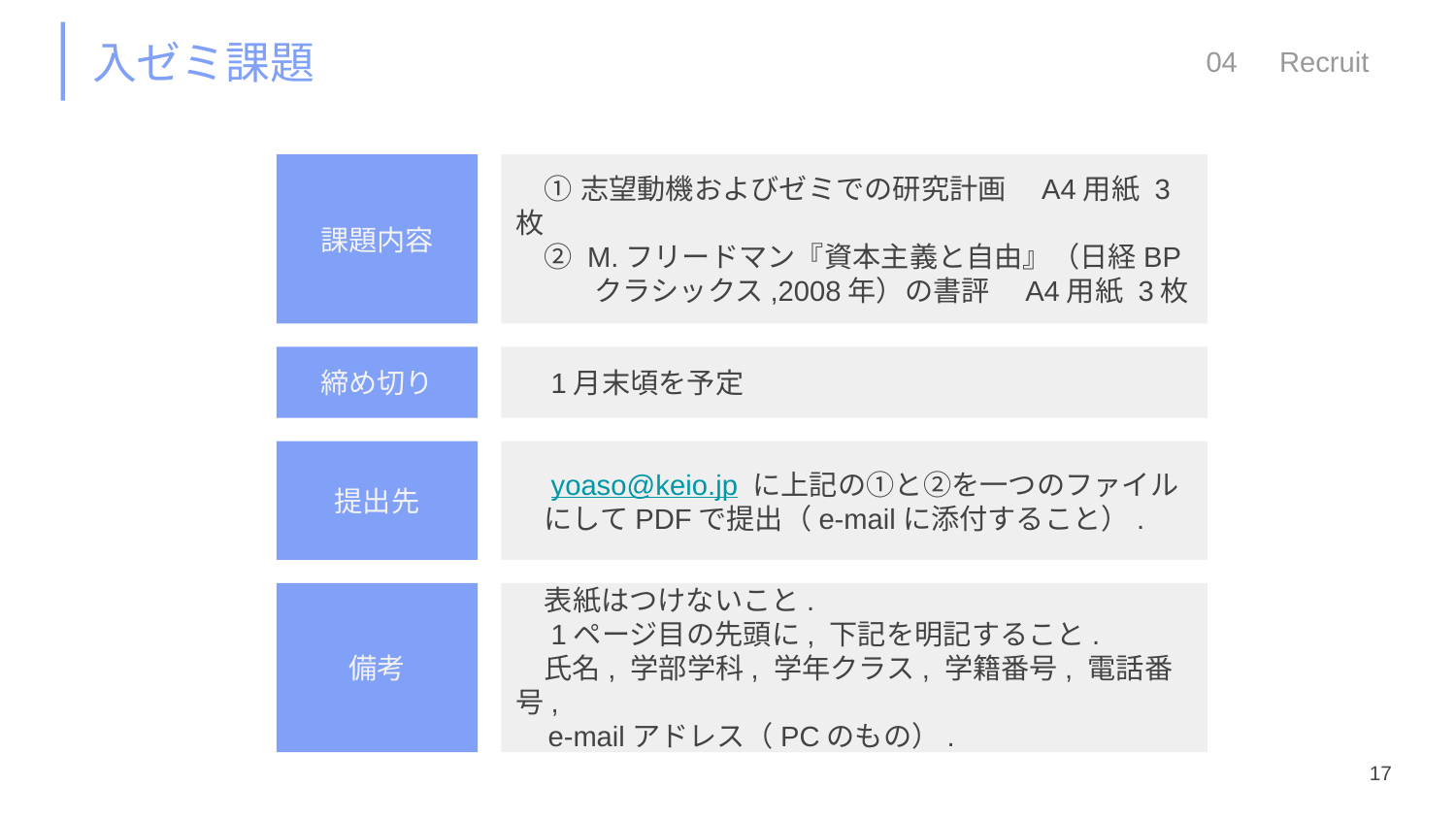

# 入ゼミ課題
04　Recruit
課題内容
　① 志望動機およびゼミでの研究計画　A4用紙 3枚
　② M.フリードマン『資本主義と自由』（日経BP
         クラシックス,2008年）の書評　A4用紙 3枚
締め切り
　1月末頃を予定
提出先
　yoaso@keio.jp に上記の①と②を一つのファイル
　にしてPDFで提出（e-mailに添付すること）.
備考
　表紙はつけないこと.
　1ページ目の先頭に, 下記を明記すること.
　氏名, 学部学科, 学年クラス, 学籍番号, 電話番号,
    e-mailアドレス（PCのもの）.
17